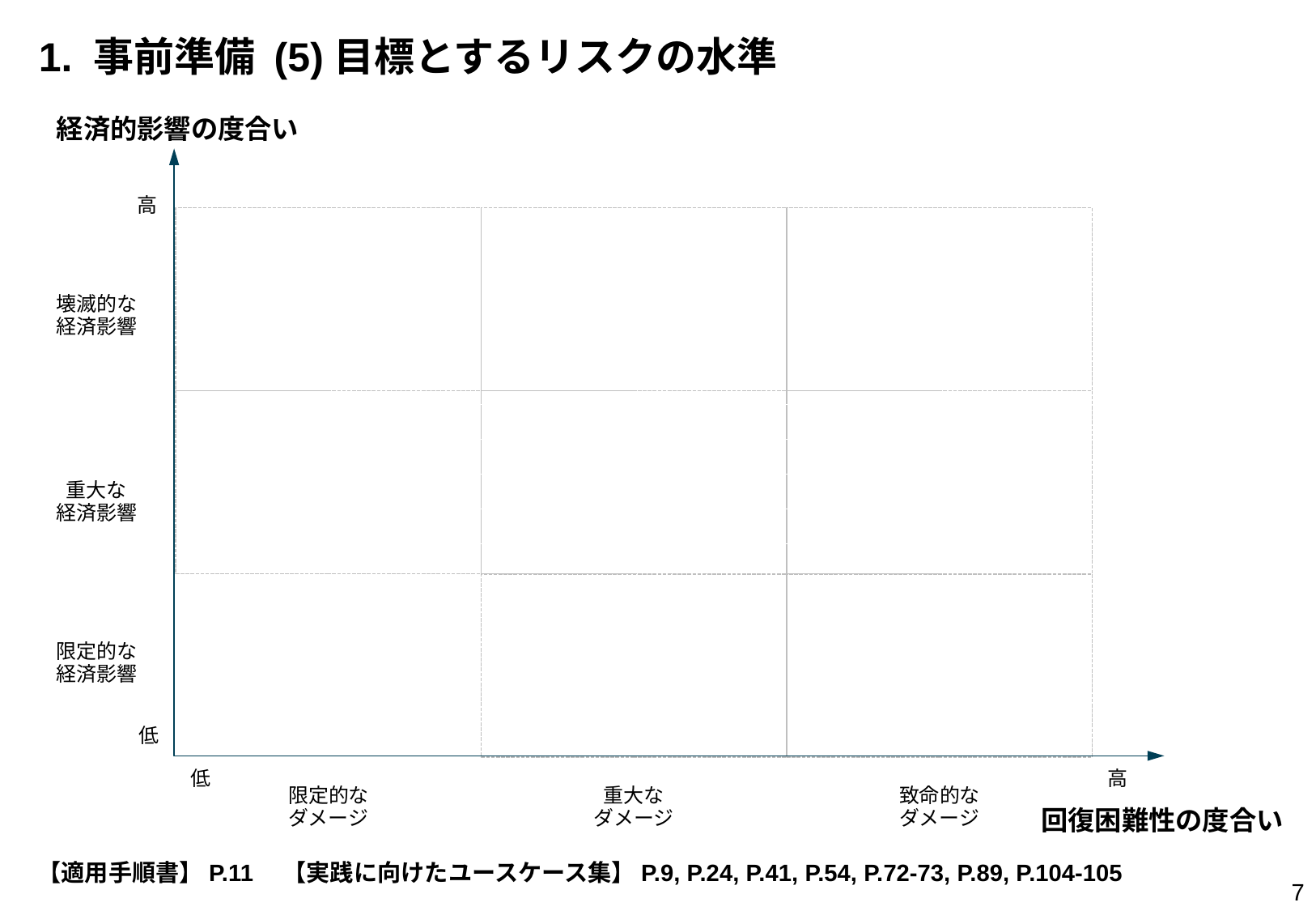

# 1. 事前準備 (5)目標とするリスクの水準
経済的影響の度合い

高

壊滅的な
経済影響

重大な
経済影響

限定的な
経済影響
低
低
高
限定的な
ダメージ
重大な
ダメージ
致命的な
ダメージ
回復困難性の度合い
【適用手順書】P.11　【実践に向けたユースケース集】P.9, P.24, P.41, P.54, P.72-73, P.89, P.104-105

7